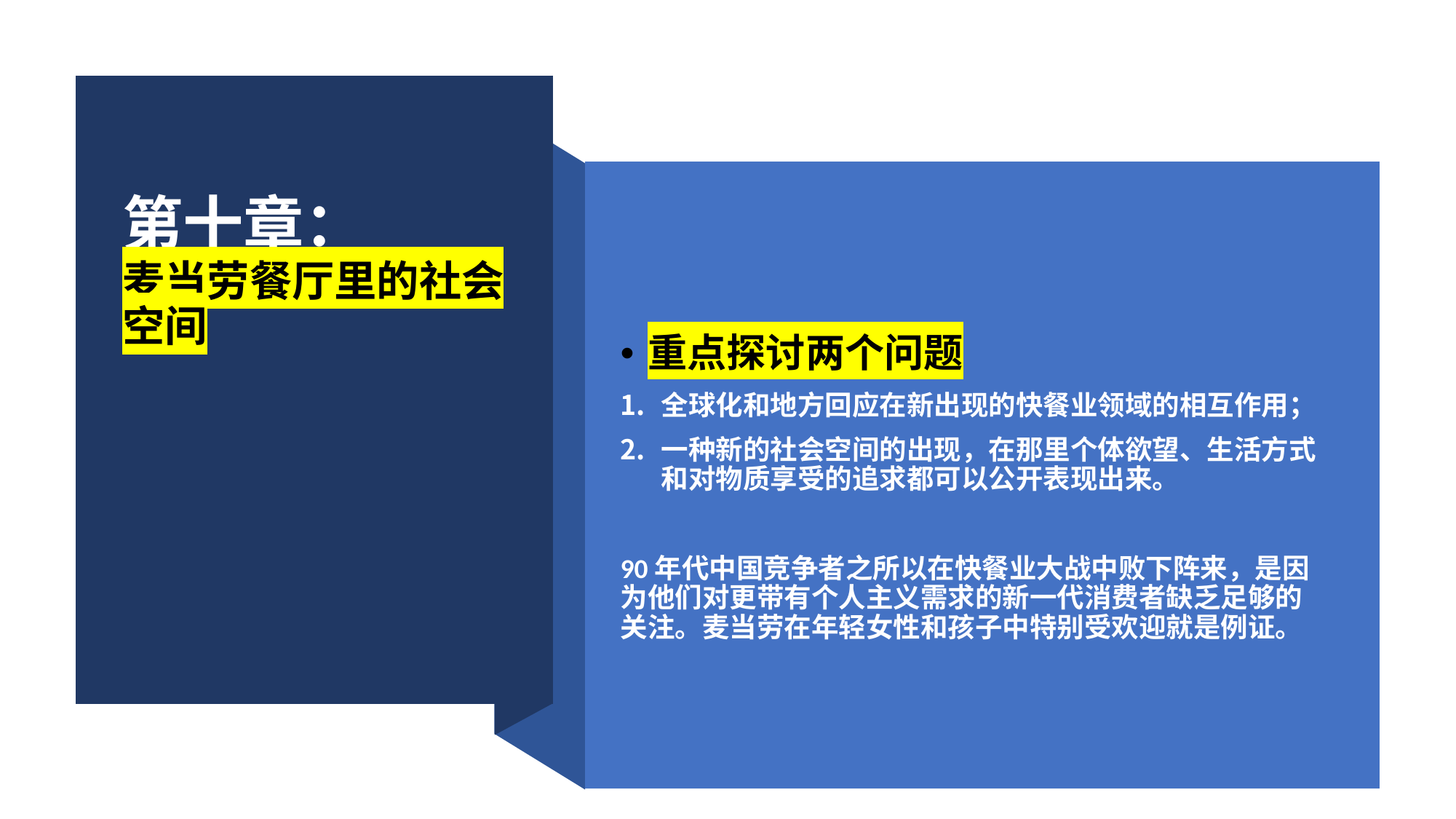

# 第十章： 麦当劳餐厅里的社会空间

重点探讨两个问题
全球化和地方回应在新出现的快餐业领域的相互作用；
一种新的社会空间的出现，在那里个体欲望、生活方式和对物质享受的追求都可以公开表现出来。

90年代中国竞争者之所以在快餐业大战中败下阵来，是因为他们对更带有个人主义需求的新一代消费者缺乏足够的关注。麦当劳在年轻女性和孩子中特别受欢迎就是例证。